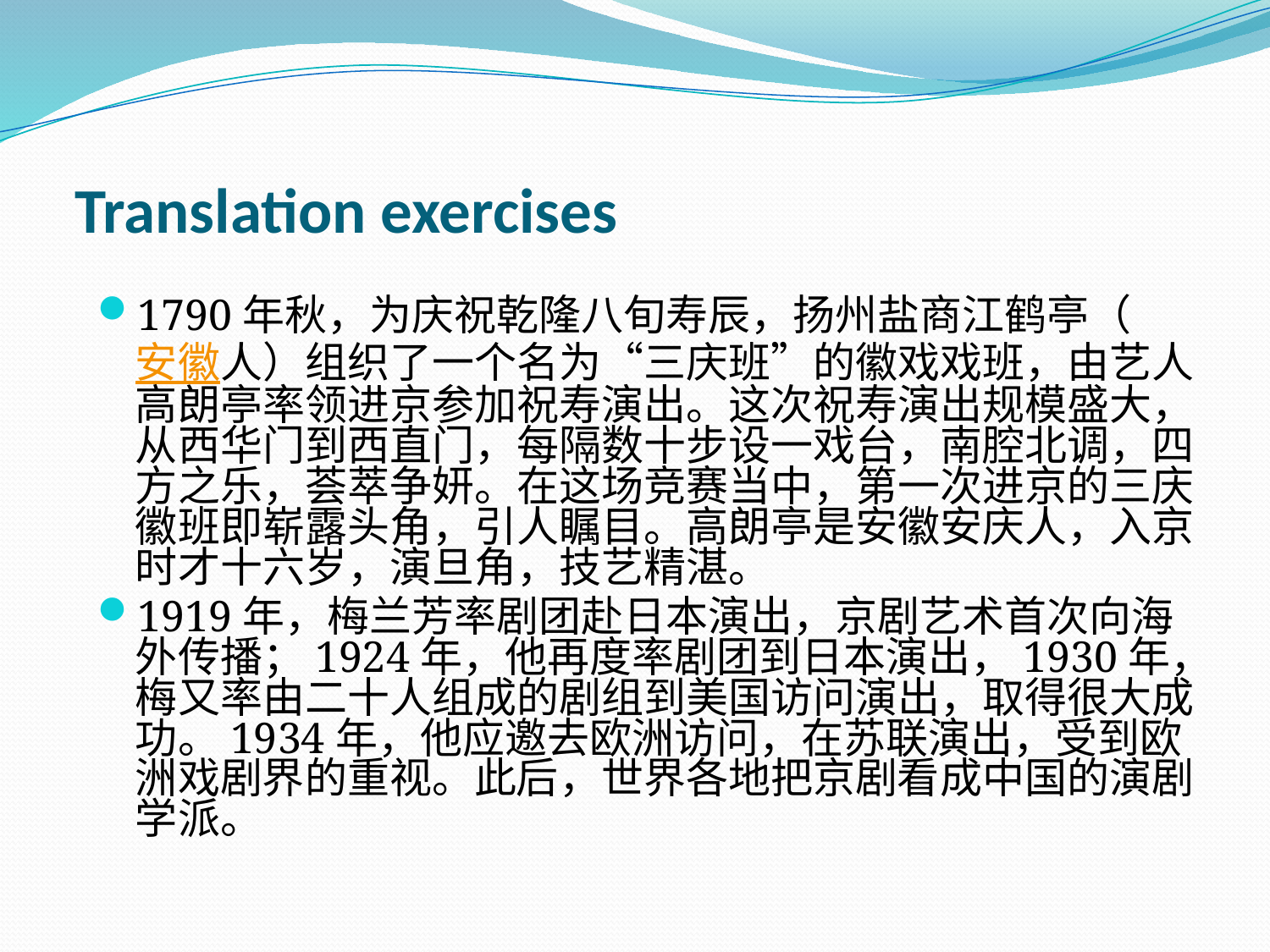

# Translation exercises
1790年秋，为庆祝乾隆八旬寿辰，扬州盐商江鹤亭（安徽人）组织了一个名为“三庆班”的徽戏戏班，由艺人高朗亭率领进京参加祝寿演出。这次祝寿演出规模盛大，从西华门到西直门，每隔数十步设一戏台，南腔北调，四方之乐，荟萃争妍。在这场竞赛当中，第一次进京的三庆徽班即崭露头角，引人瞩目。高朗亭是安徽安庆人，入京时才十六岁，演旦角，技艺精湛。
1919年，梅兰芳率剧团赴日本演出，京剧艺术首次向海外传播；1924年，他再度率剧团到日本演出，1930年，梅又率由二十人组成的剧组到美国访问演出，取得很大成功。1934年，他应邀去欧洲访问，在苏联演出，受到欧洲戏剧界的重视。此后，世界各地把京剧看成中国的演剧学派。